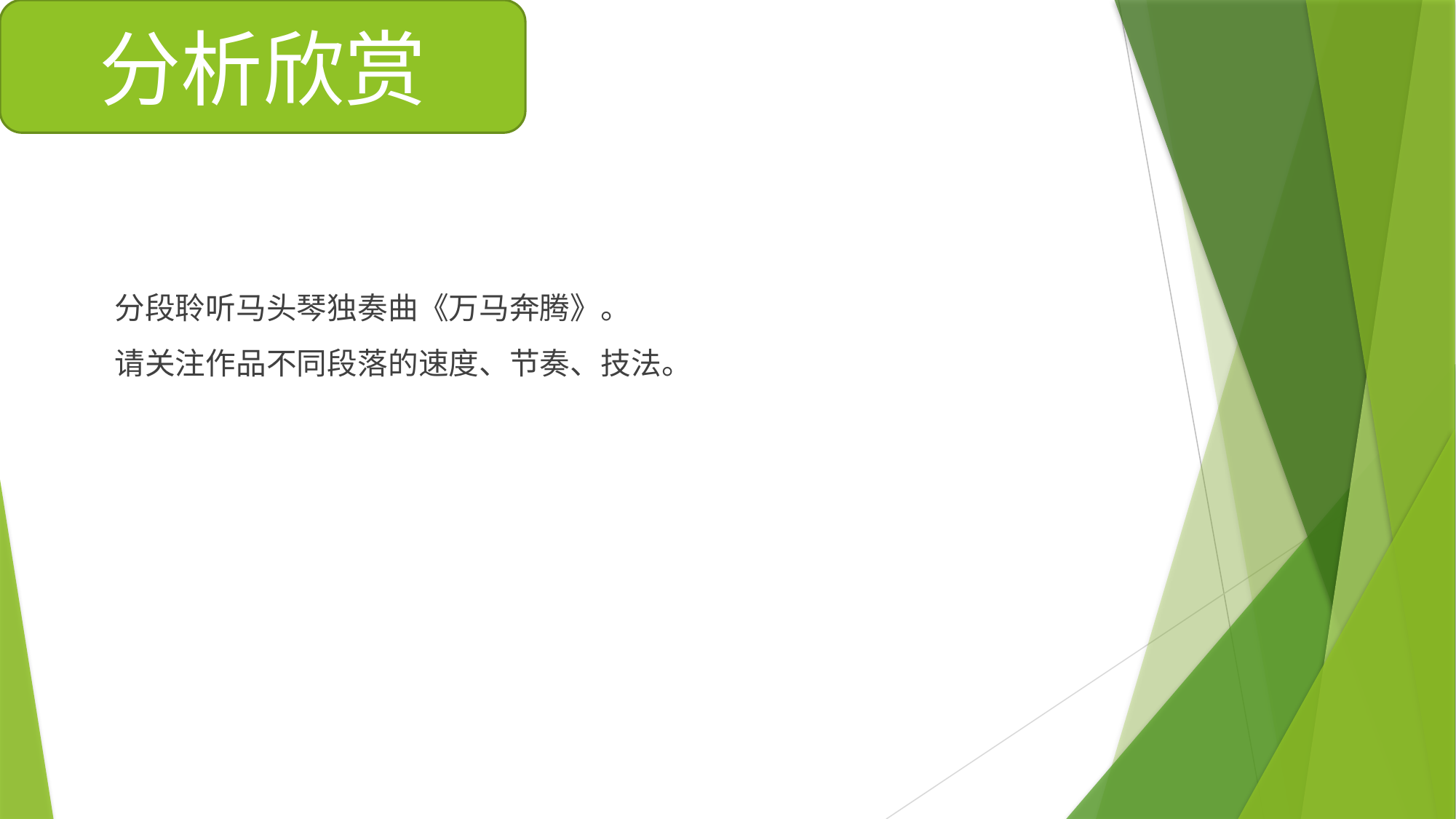

分析欣赏
   分段聆听马头琴独奏曲《万马奔腾》。
   请关注作品不同段落的速度、节奏、技法。